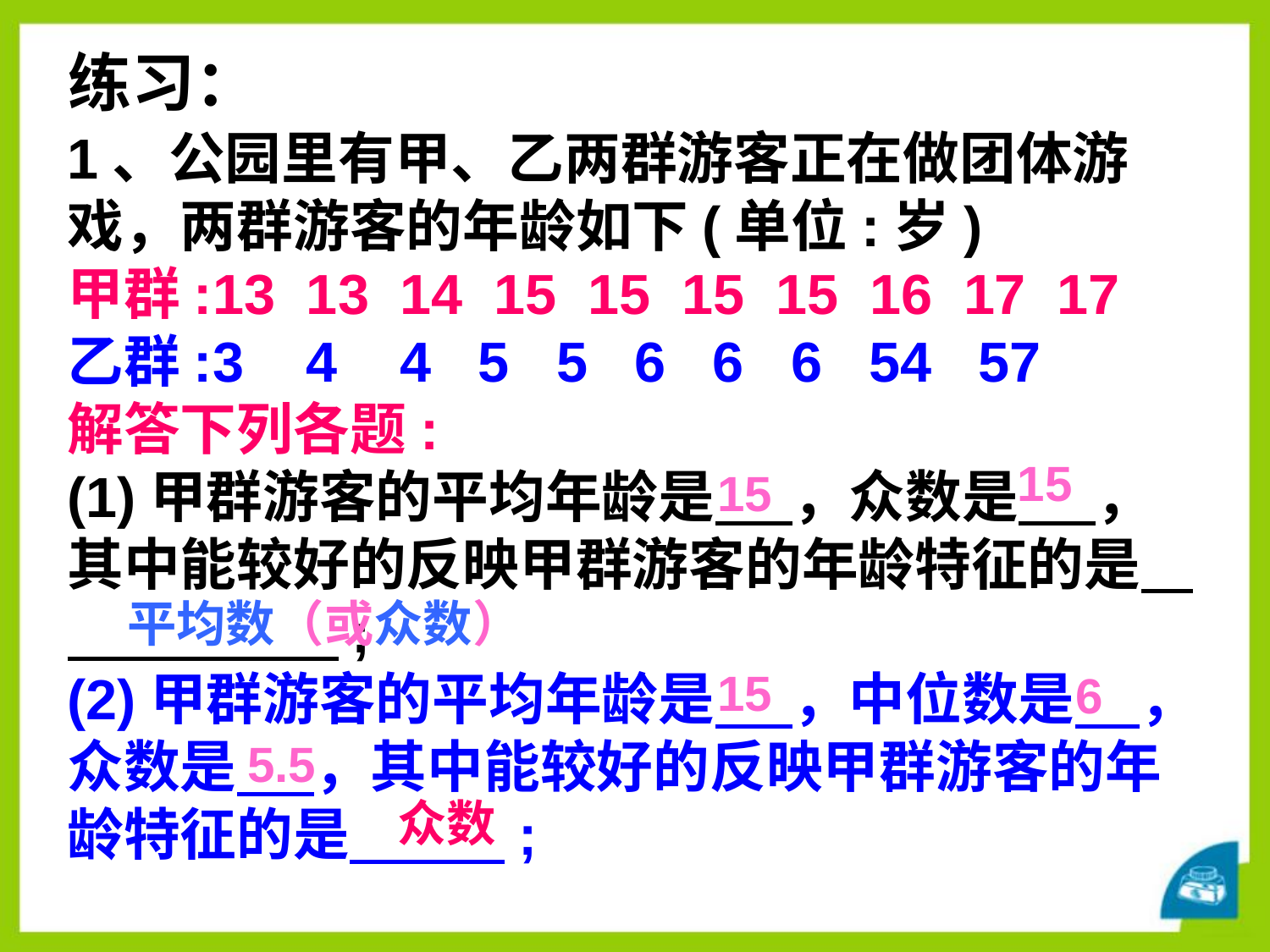

练习：
1、公园里有甲、乙两群游客正在做团体游戏，两群游客的年龄如下(单位:岁)
甲群:13  13  14  15  15  15  15  16  17  17
乙群:3    4    4   5   5   6   6   6   54   57
解答下列各题:
(1)甲群游客的平均年龄是      ，众数是      ，其中能较好的反映甲群游客的年龄特征的是                          ;
(2)甲群游客的平均年龄是      ，中位数是     ，众数是      ，其中能较好的反映甲群游客的年龄特征的是            ;
15
15
平均数（或众数）
15
6
5.5
众数